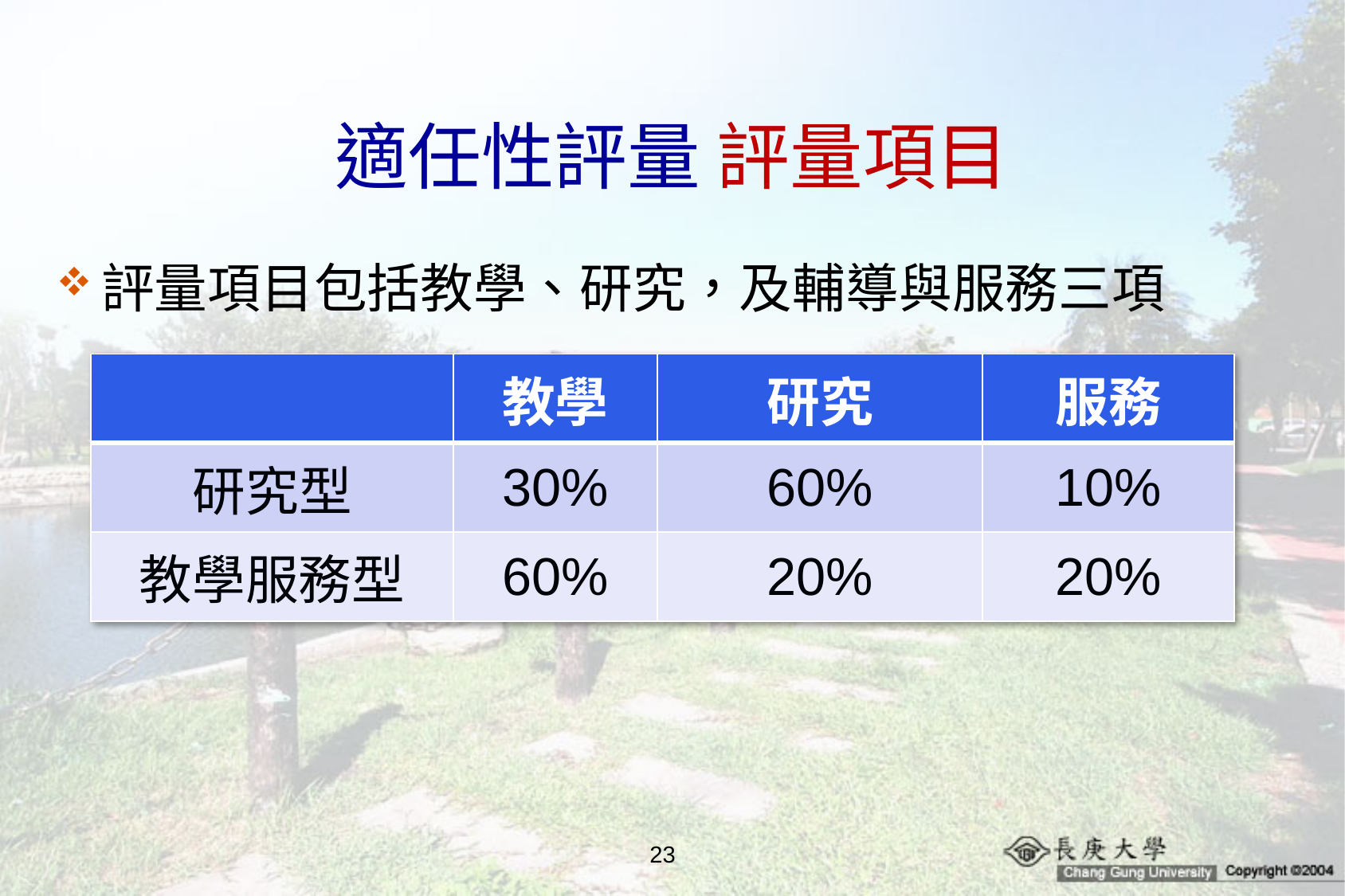

# 適任性評量 評量項目
評量項目包括教學、研究，及輔導與服務三項

|  | 教學 | 研究 | 服務 |
| --- | --- | --- | --- |
| 研究型 | 30% | 60% | 10% |
| 教學服務型 | 60% | 20% | 20% |
23